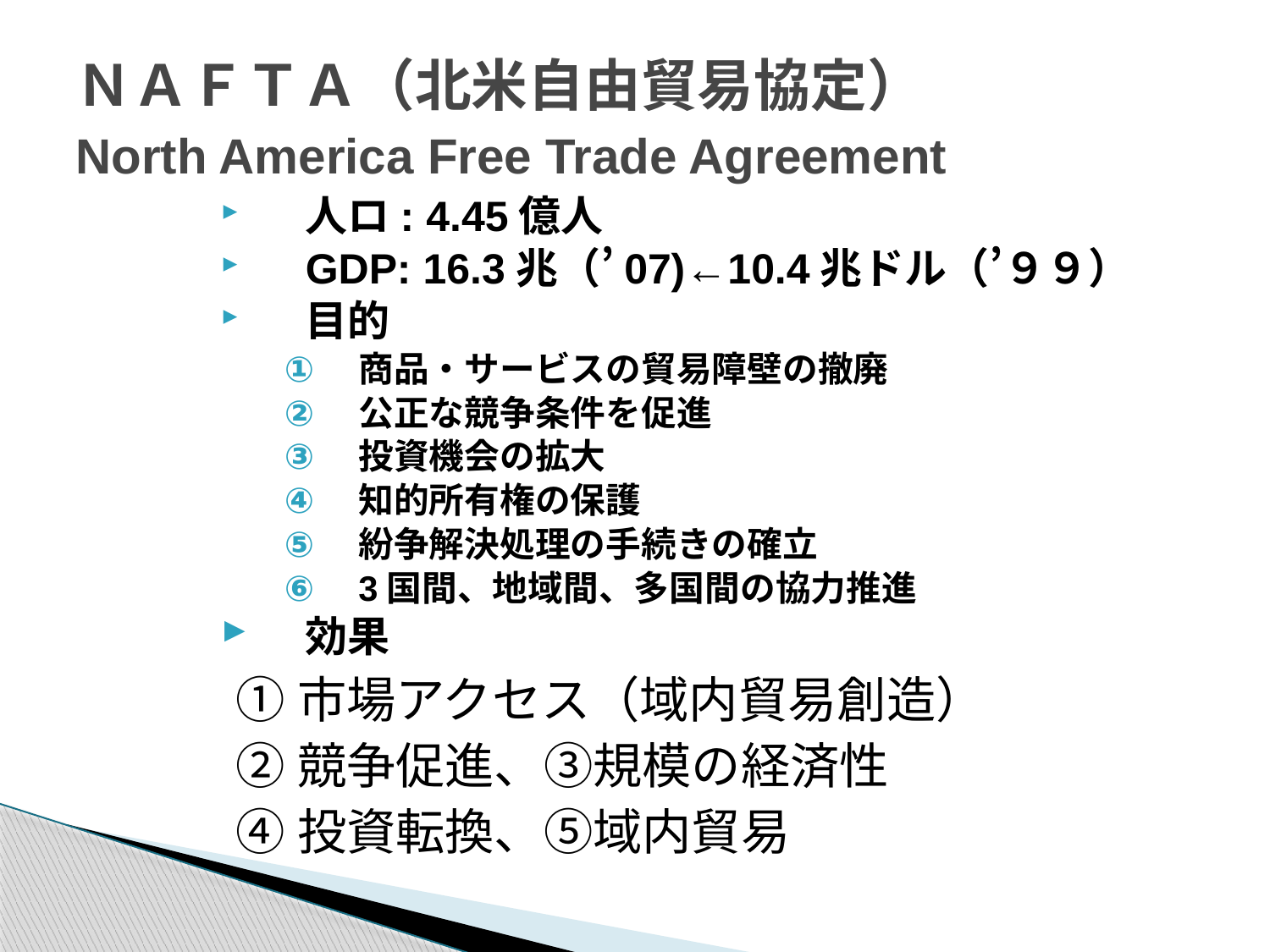

# ＮＡＦＴＡ（北米自由貿易協定） North America Free Trade Agreement
人ロ: 4.45億人
GDP: 16.3兆（’07)←10.4兆ドル（’９９）
目的
商品・サービスの貿易障壁の撤廃
公正な競争条件を促進
投資機会の拡大
知的所有権の保護
紛争解決処理の手続きの確立
3国間、地域間、多国間の協力推進
効果
①市場アクセス（域内貿易創造）
②競争促進、③規模の経済性
④投資転換、⑤域内貿易